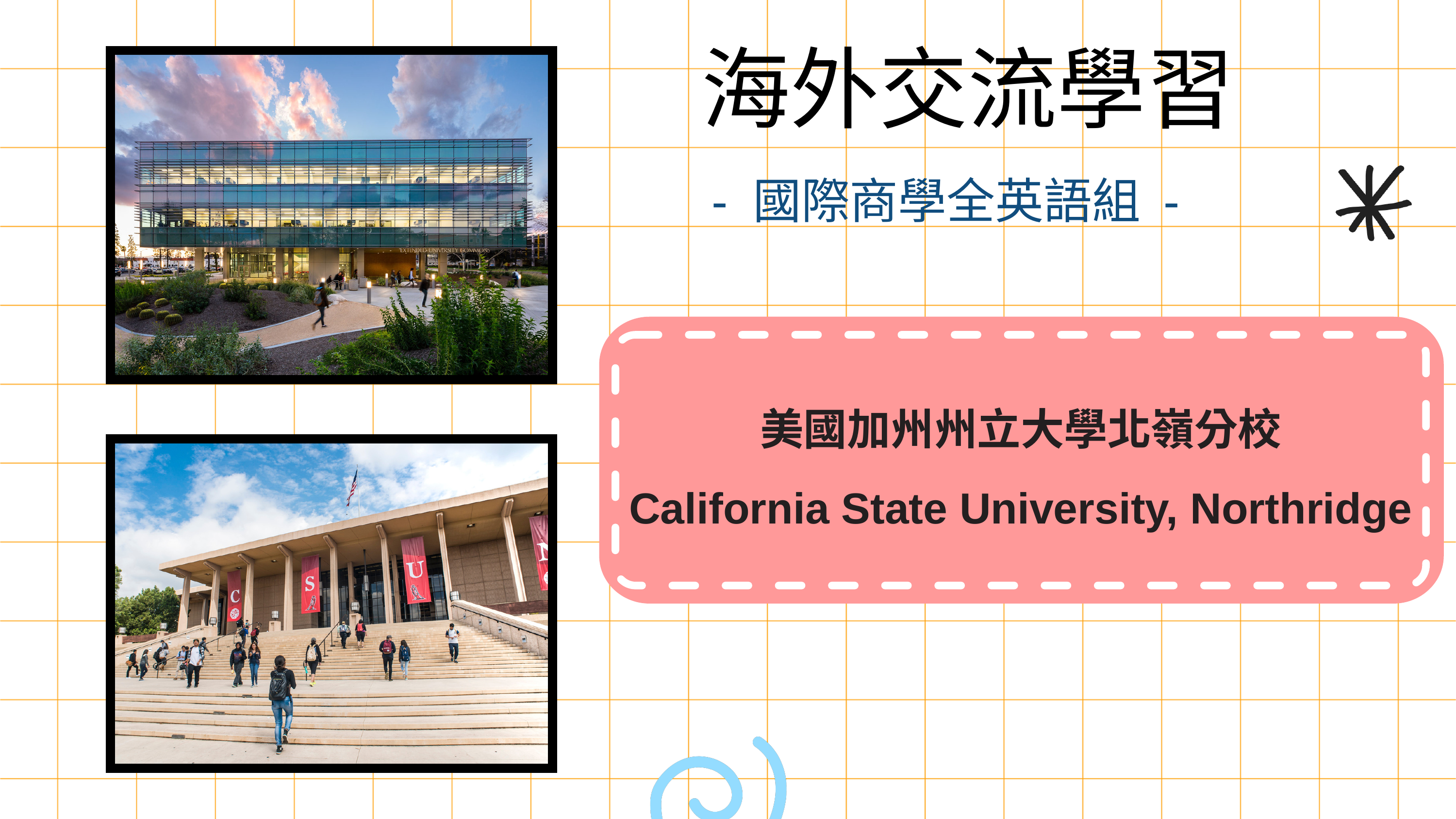

海外交流學習
- 國際商學全英語組 -

美國加州州立大學北嶺分校
California State University, Northridge